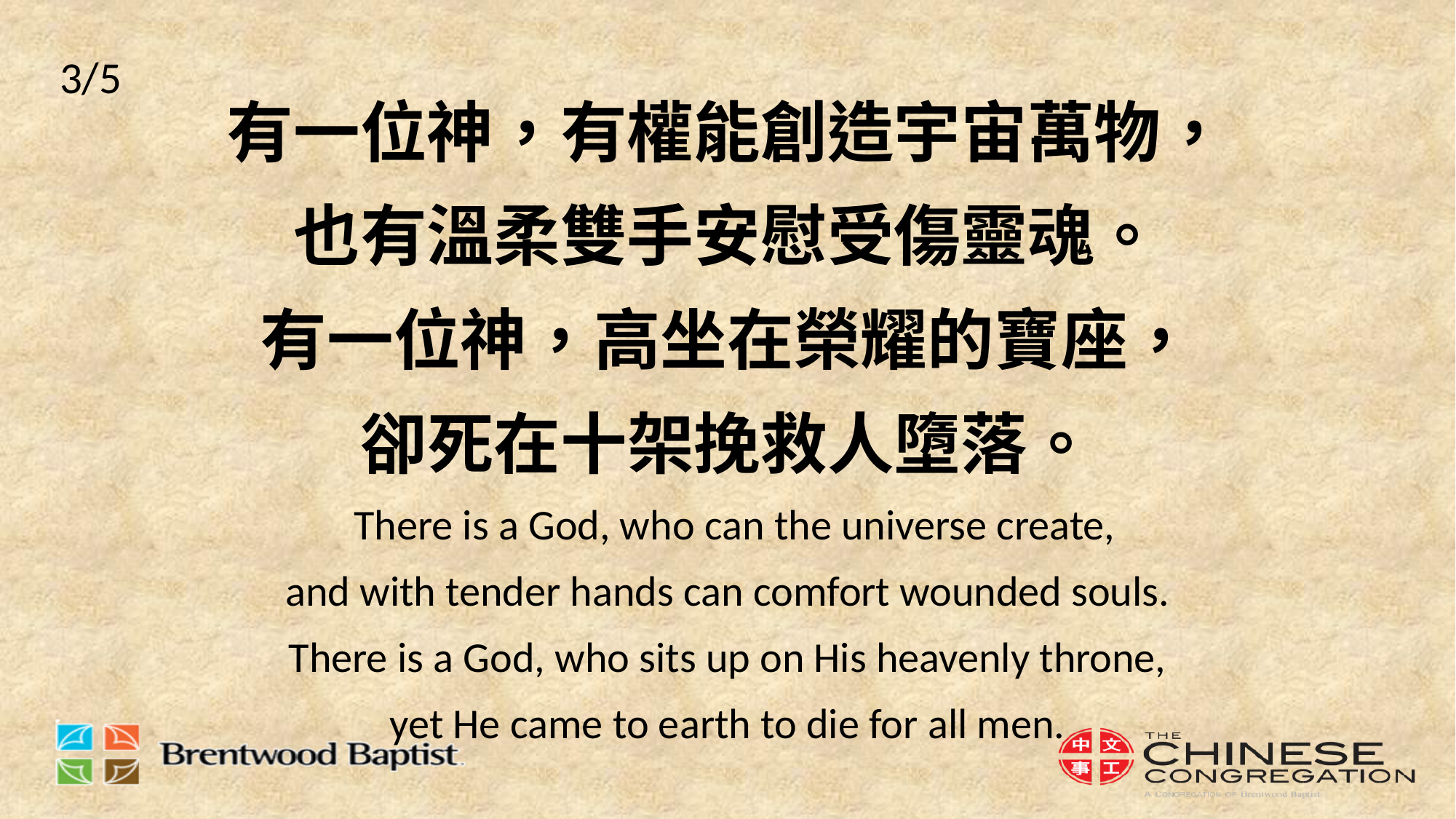

3/5
# 有一位神，有權能創造宇宙萬物， 也有溫柔雙手安慰受傷靈魂。 有一位神，高坐在榮耀的寶座， 卻死在十架挽救人墮落。 There is a God, who can the universe create, and with tender hands can comfort wounded souls. There is a God, who sits up on His heavenly throne, yet He came to earth to die for all men.